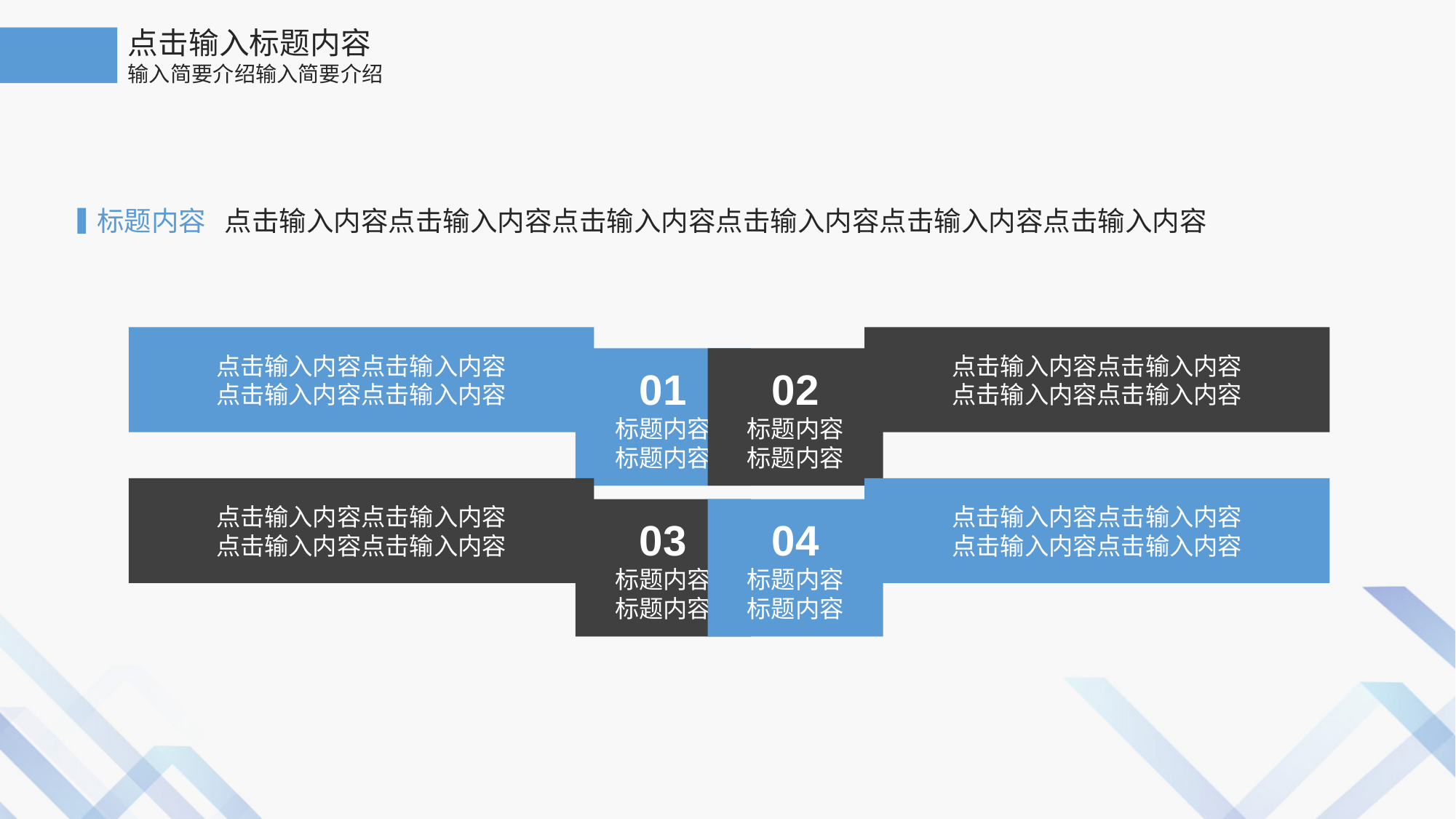

点击输入标题内容
输入简要介绍输入简要介绍

标题内容   点击输入内容点击输入内容点击输入内容点击输入内容点击输入内容点击输入内容

点击输入内容点击输入内容
点击输入内容点击输入内容

点击输入内容点击输入内容
点击输入内容点击输入内容
01
标题内容
标题内容
02
标题内容
标题内容
点击输入内容点击输入内容
点击输入内容点击输入内容
点击输入内容点击输入内容
点击输入内容点击输入内容
03
标题内容
标题内容
04
标题内容
标题内容